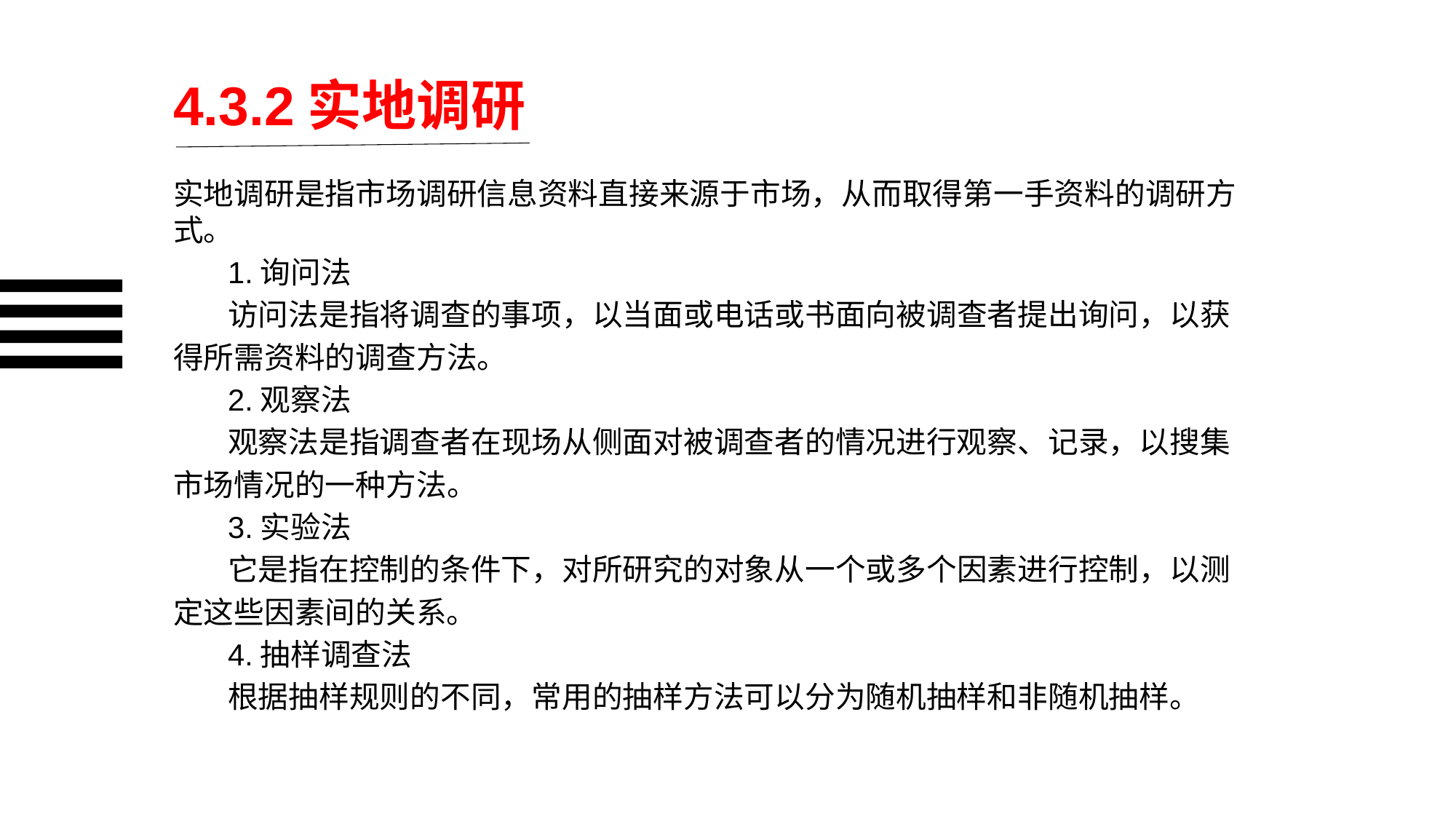

4.3.2实地调研
实地调研是指市场调研信息资料直接来源于市场，从而取得第一手资料的调研方式。
1.询问法
访问法是指将调查的事项，以当面或电话或书面向被调查者提出询问，以获得所需资料的调查方法。
2.观察法
观察法是指调查者在现场从侧面对被调查者的情况进行观察、记录，以搜集市场情况的一种方法。
3.实验法
它是指在控制的条件下，对所研究的对象从一个或多个因素进行控制，以测定这些因素间的关系。
4.抽样调查法
根据抽样规则的不同，常用的抽样方法可以分为随机抽样和非随机抽样。